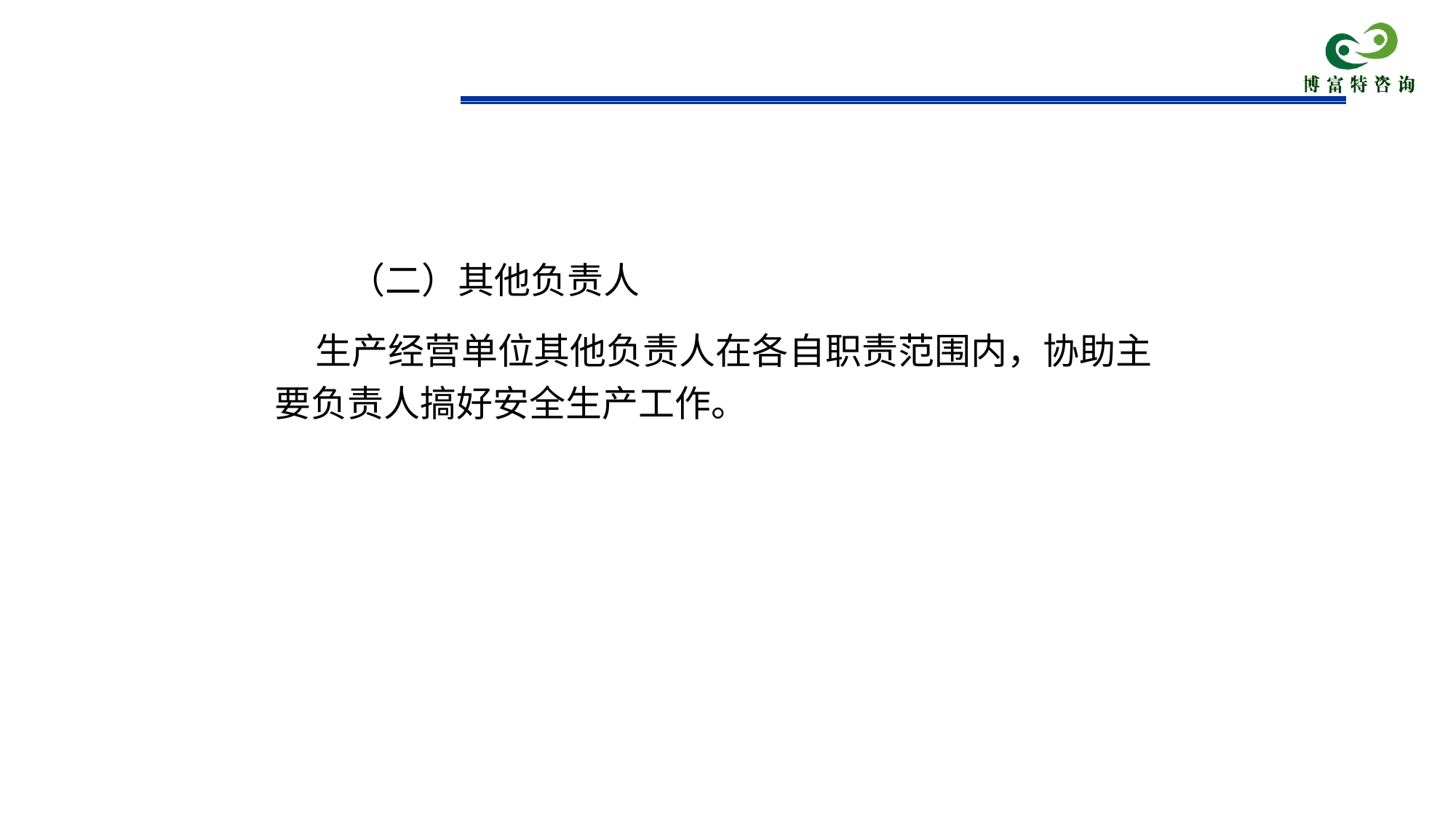

（二）其他负责人
    生产经营单位其他负责人在各自职责范围内，协助主要负责人搞好安全生产工作。